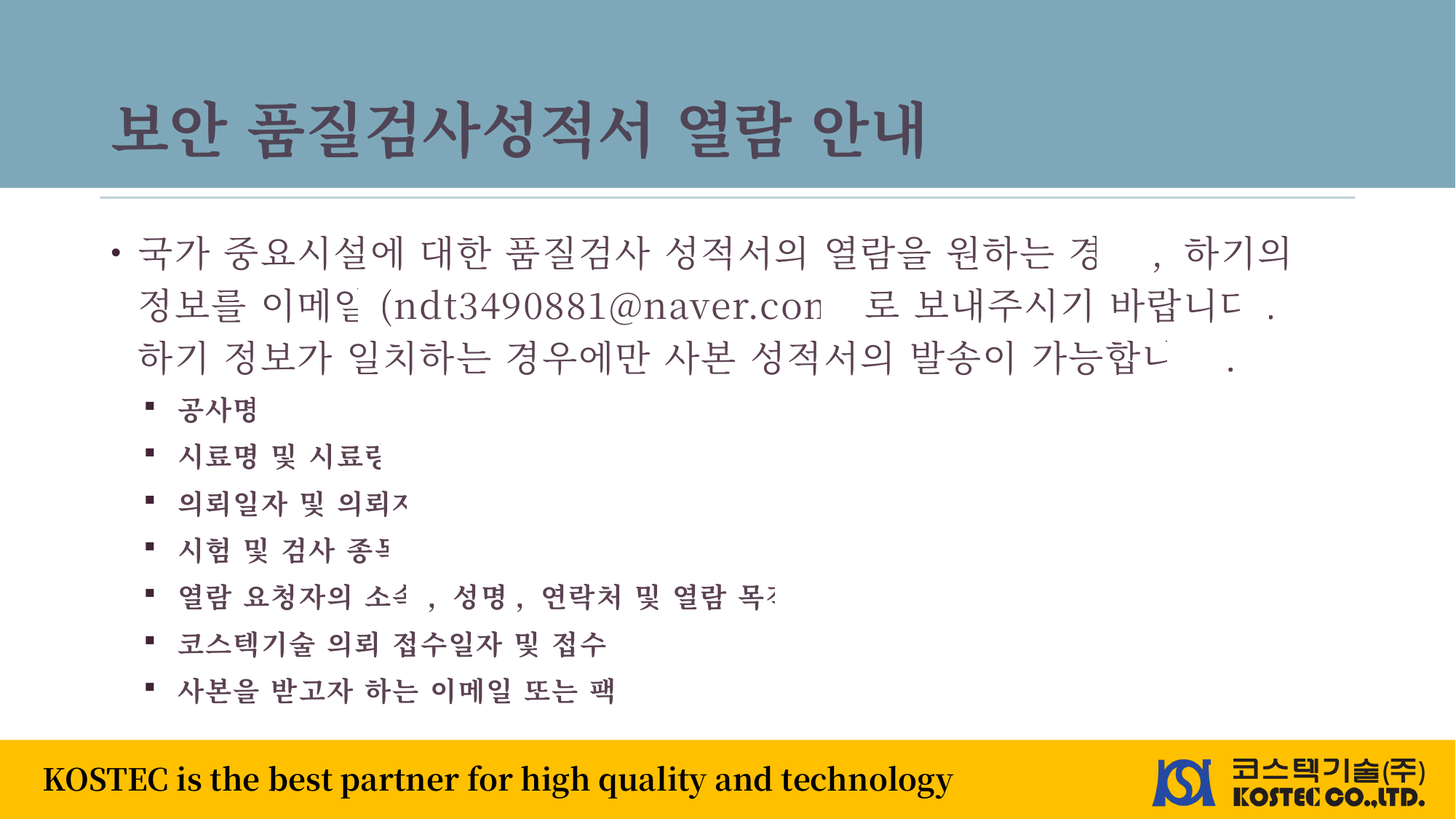

# 보안 품질검사성적서 열람 안내
국가 중요시설에 대한 품질검사 성적서의 열람을 원하는 경우, 하기의 정보를 이메일(ndt3490881@naver.com)로 보내주시기 바랍니다. 하기 정보가 일치하는 경우에만 사본 성적서의 발송이 가능합니다.
공사명
시료명 및 시료량
의뢰일자 및 의뢰자
시험 및 검사 종목
열람 요청자의 소속, 성명, 연락처 및 열람 목적
코스텍기술 의뢰 접수일자 및 접수자
사본을 받고자 하는 이메일 또는 팩스